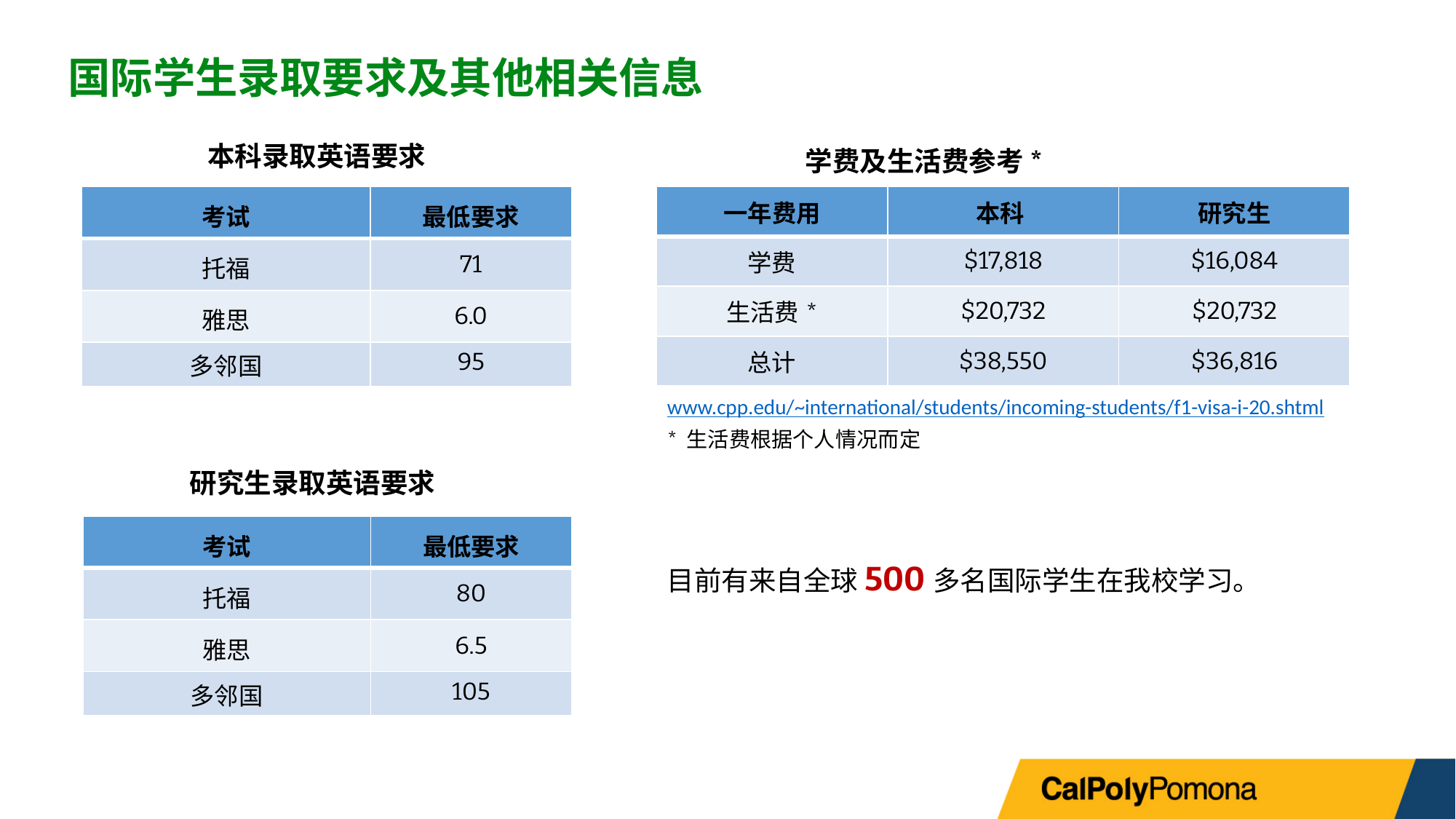

国际学生录取要求及其他相关信息
本科录取英语要求
学费及生活费参考*
| 考试 | 最低要求 |
| --- | --- |
| 托福 | 71 |
| 雅思 | 6.0 |
| 多邻国 | 95 |
| 一年费用 | 本科 | 研究生 |
| --- | --- | --- |
| 学费 | $17,818 | $16,084 |
| 生活费\* | $20,732 | $20,732 |
| 总计 | $38,550 | $36,816 |
www.cpp.edu/~international/students/incoming-students/f1-visa-i-20.shtml
* 生活费根据个人情况而定
研究生录取英语要求
| 考试 | 最低要求 |
| --- | --- |
| 托福 | 80 |
| 雅思 | 6.5 |
| 多邻国 | 105 |
目前有来自全球500多名国际学生在我校学习。